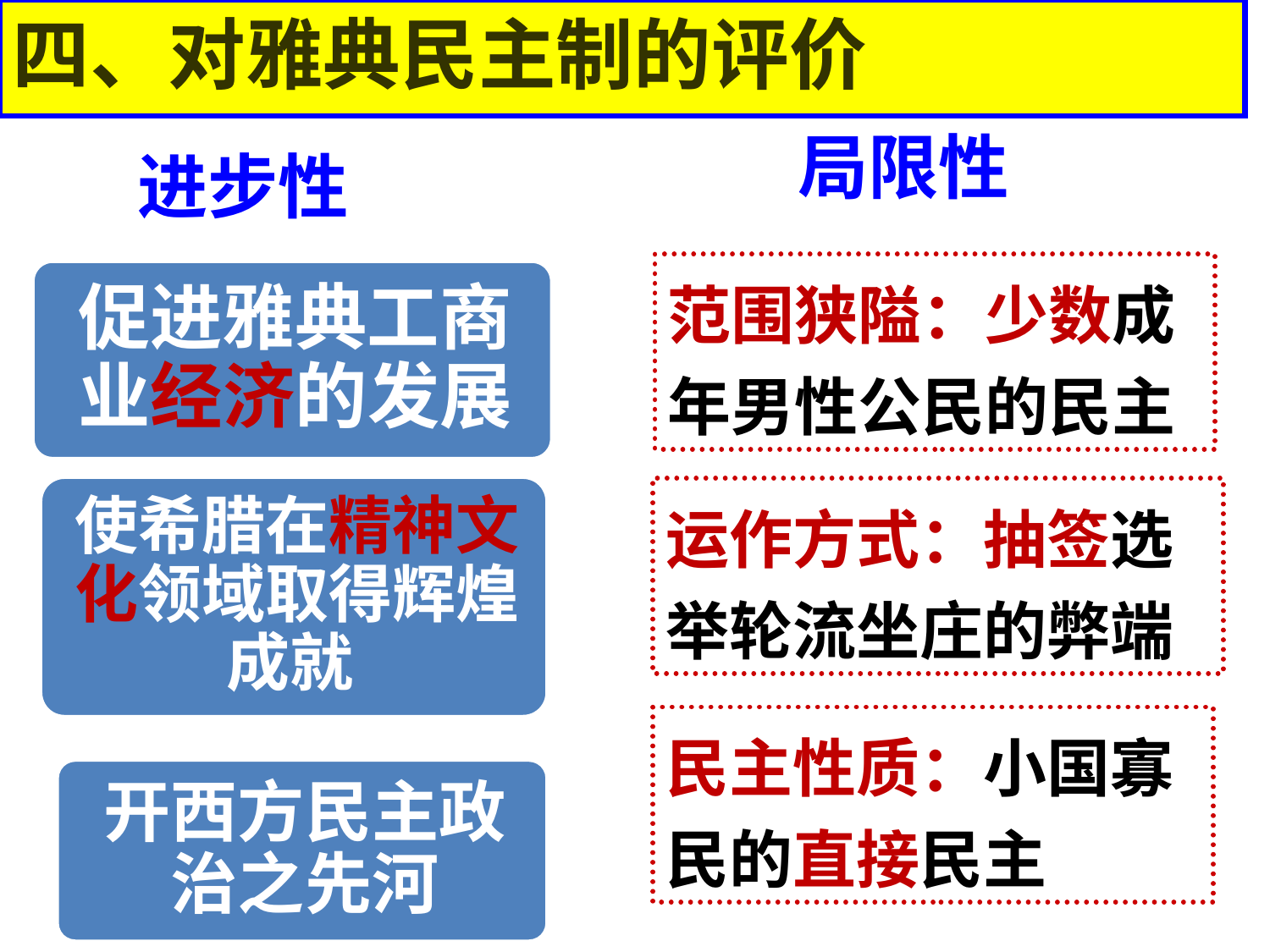

四、对雅典民主制的评价
局限性
进步性
范围狭隘：少数成年男性公民的民主
促进雅典工商业经济的发展
运作方式：抽签选举轮流坐庄的弊端
使希腊在精神文化领域取得辉煌成就
民主性质：小国寡民的直接民主
开西方民主政治之先河